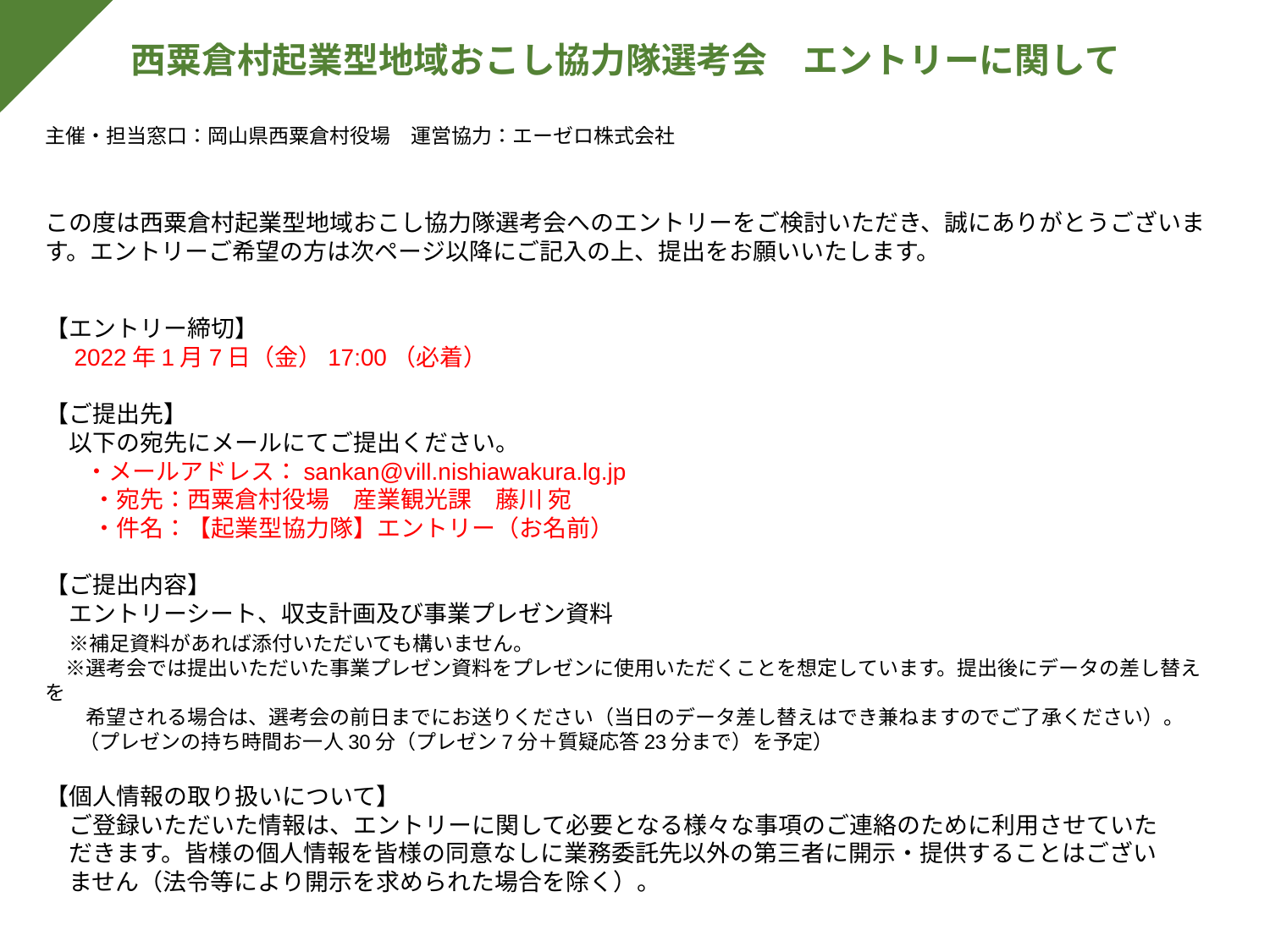

西粟倉村起業型地域おこし協力隊選考会　エントリーに関して
# 主催・担当窓口：岡山県西粟倉村役場　運営協力：エーゼロ株式会社 この度は西粟倉村起業型地域おこし協力隊選考会へのエントリーをご検討いただき、誠にありがとうございます。エントリーご希望の方は次ページ以降にご記入の上、提出をお願いいたします。 【エントリー締切】　 　2022年1月7日（金）17:00（必着） 【ご提出先】 　以下の宛先にメールにてご提出ください。　 　   ・メールアドレス：sankan@vill.nishiawakura.lg.jp 　　・宛先：西粟倉村役場　産業観光課　藤川 宛 　　・件名：【起業型協力隊】エントリー（お名前） 【ご提出内容】　 　エントリーシート、収支計画及び事業プレゼン資料 　※補足資料があれば添付いただいても構いません。 　※選考会では提出いただいた事業プレゼン資料をプレゼンに使用いただくことを想定しています。提出後にデータの差し替えを 　　希望される場合は、選考会の前日までにお送りください（当日のデータ差し替えはでき兼ねますのでご了承ください）。 　（プレゼンの持ち時間お一人30分（プレゼン7分＋質疑応答23分まで）を予定） 【個人情報の取り扱いについて】 　ご登録いただいた情報は、エントリーに関して必要となる様々な事項のご連絡のために利用させていた　　 　だきます。皆様の個人情報を皆様の同意なしに業務委託先以外の第三者に開示・提供することはござい　 　ません（法令等により開示を求められた場合を除く）。